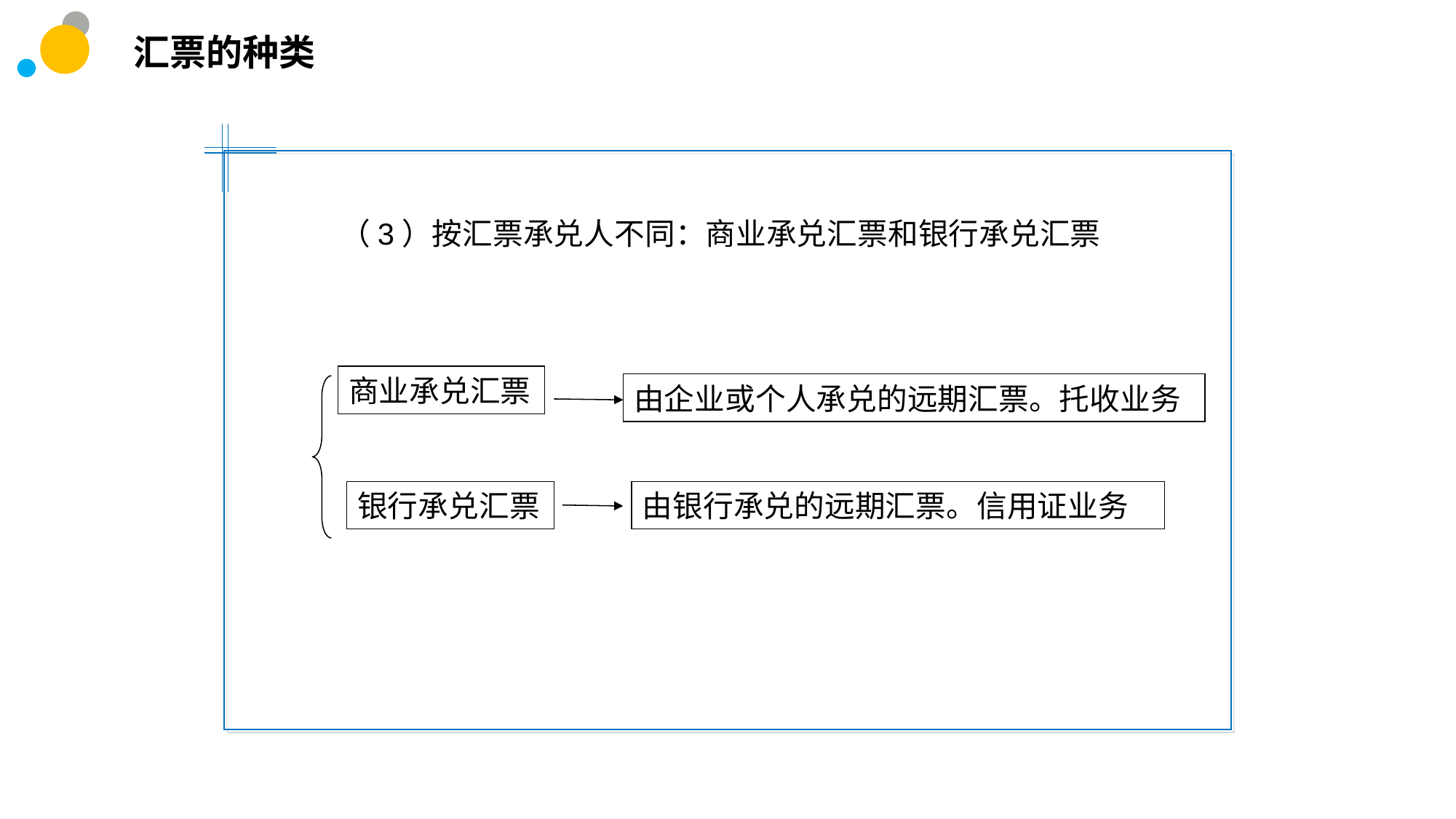

汇票的种类

（3）按汇票承兑人不同：商业承兑汇票和银行承兑汇票
商业承兑汇票
由企业或个人承兑的远期汇票。托收业务

银行承兑汇票
由银行承兑的远期汇票。信用证业务